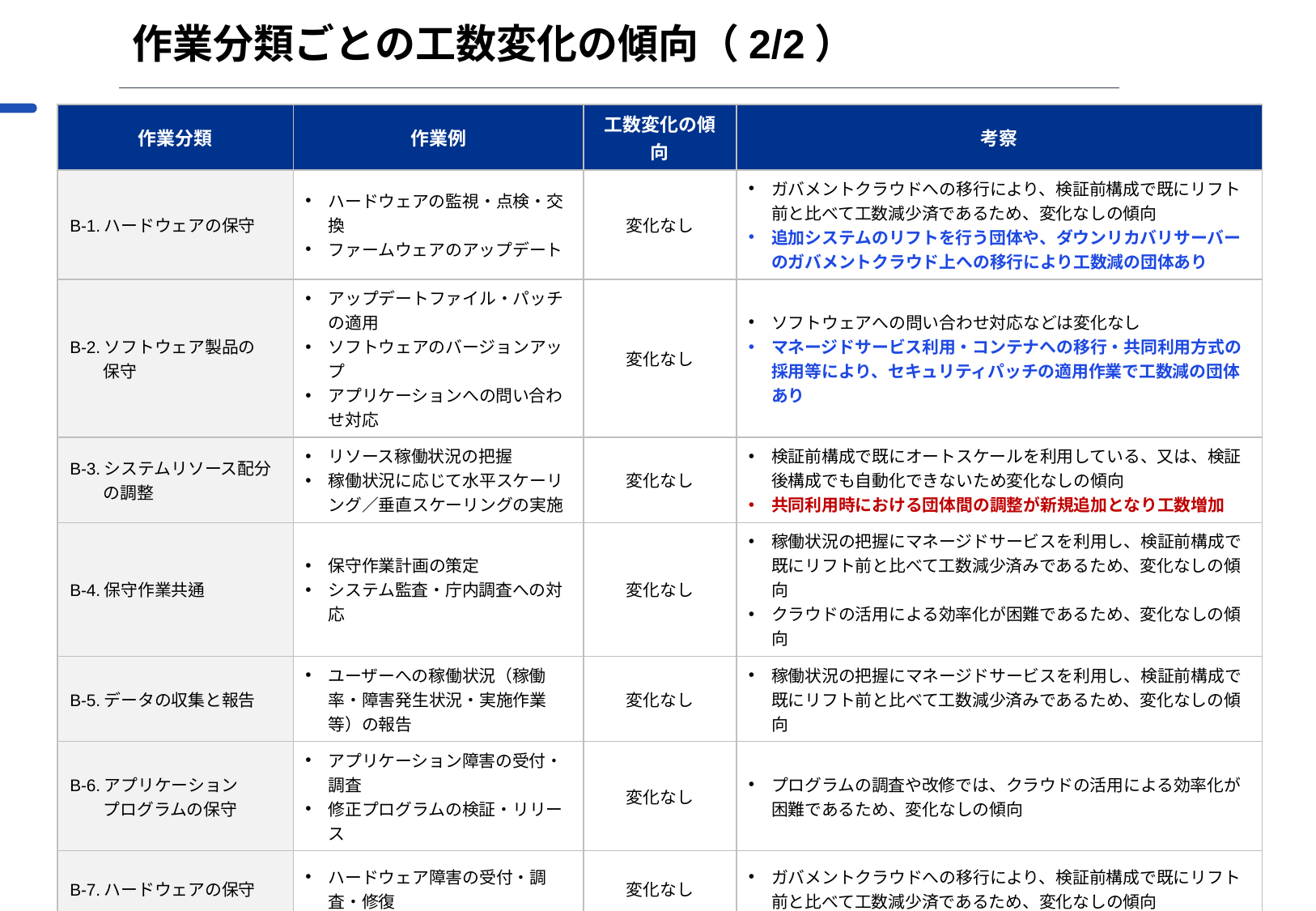

# 作業分類ごとの工数変化の傾向（2/2）
| 作業分類 | 作業例 | 工数変化の傾向 | 考察 |
| --- | --- | --- | --- |
| B-1.ハードウェアの保守 | ハードウェアの監視・点検・交換 ファームウェアのアップデート | 変化なし | ガバメントクラウドへの移行により、検証前構成で既にリフト前と比べて工数減少済であるため、変化なしの傾向 追加システムのリフトを行う団体や、ダウンリカバリサーバーのガバメントクラウド上への移行により工数減の団体あり |
| B-2.ソフトウェア製品の 　　保守 | アップデートファイル・パッチの適用 ソフトウェアのバージョンアップ アプリケーションへの問い合わせ対応 | 変化なし | ソフトウェアへの問い合わせ対応などは変化なし マネージドサービス利用・コンテナへの移行・共同利用方式の採用等により、セキュリティパッチの適用作業で工数減の団体あり |
| B-3.システムリソース配分 　　の調整 | リソース稼働状況の把握 稼働状況に応じて水平スケーリング／垂直スケーリングの実施 | 変化なし | 検証前構成で既にオートスケールを利用している、又は、検証後構成でも自動化できないため変化なしの傾向 共同利用時における団体間の調整が新規追加となり工数増加 |
| B-4.保守作業共通 | 保守作業計画の策定 システム監査・庁内調査への対応 | 変化なし | 稼働状況の把握にマネージドサービスを利用し、検証前構成で既にリフト前と比べて工数減少済みであるため、変化なしの傾向 クラウドの活用による効率化が困難であるため、変化なしの傾向 |
| B-5.データの収集と報告 | ユーザーへの稼働状況（稼働率・障害発生状況・実施作業等）の報告 | 変化なし | 稼働状況の把握にマネージドサービスを利用し、検証前構成で既にリフト前と比べて工数減少済みであるため、変化なしの傾向 |
| B-6.アプリケーション 　　プログラムの保守 | アプリケーション障害の受付・調査 修正プログラムの検証・リリース | 変化なし | プログラムの調査や改修では、クラウドの活用による効率化が困難であるため、変化なしの傾向 |
| B-7.ハードウェアの保守 | ハードウェア障害の受付・調査・修復 | 変化なし | ガバメントクラウドへの移行により、検証前構成で既にリフト前と比べて工数減少済であるため、変化なしの傾向 |
| B-8.ソフトウェア製品の 　　保守 | ソフトウェア障害の受付・調査 修正パッチの入手・検証・リリース | 変化なし | 調査や製品情報収集作業では、クラウドの活用による効率化が困難であるため、変化なしの傾向 マネージドサービス利用や共同利用方式の採用等による対象ソフトウェアの削減のため、修正パッチの適用作業で工数減の団体あり |
| B-9.その他保守作業 | ‐ | ‐ | ‐ |
15